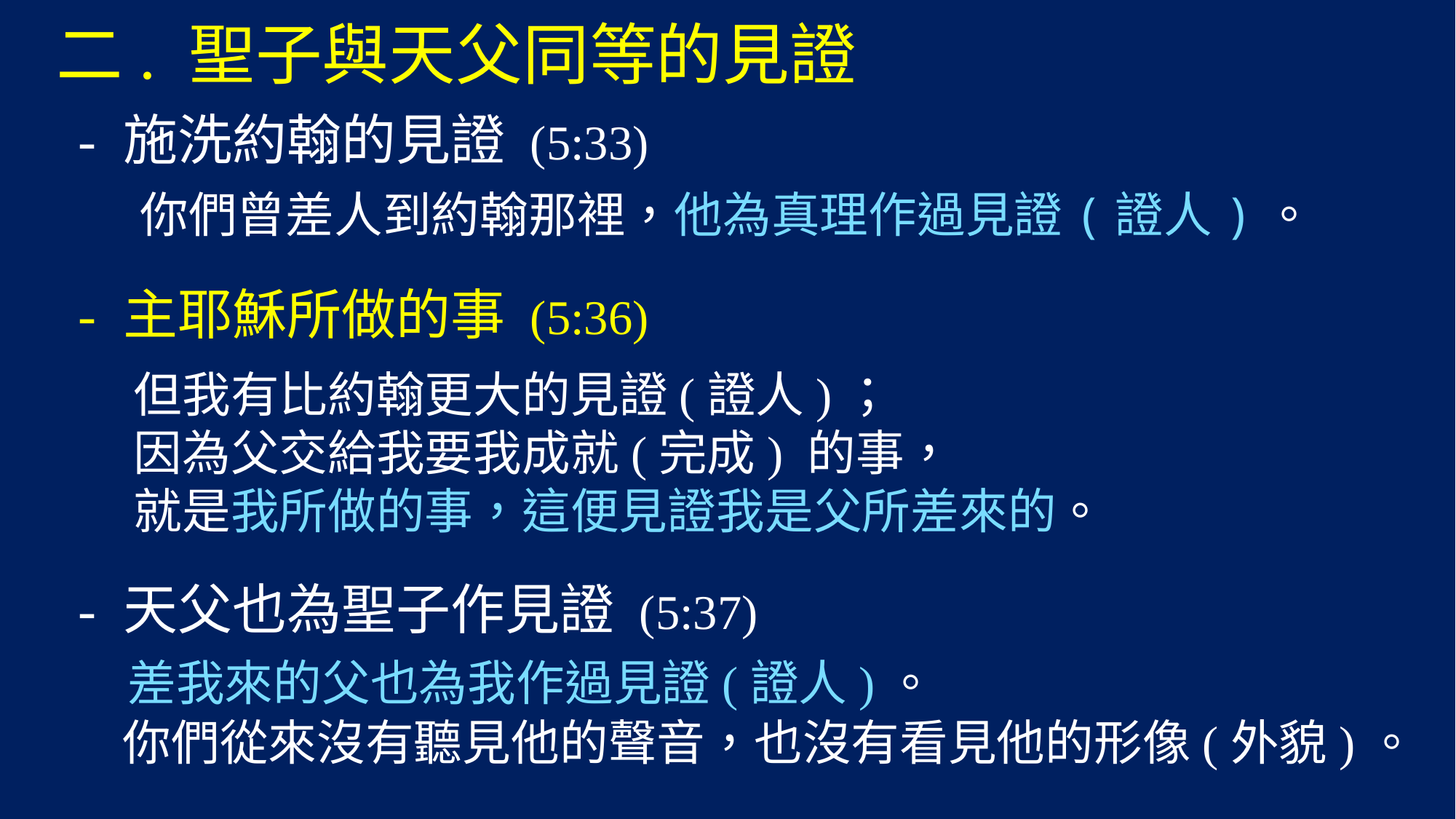

# 二. 聖子與天父同等的見證
- 施洗約翰的見證 (5:33)

    你們曾差人到約翰那裡，他為真理作過見證(證人)。

- 主耶穌所做的事 (5:36)

    但我有比約翰更大的見證(證人)；
    因為父交給我要我成就(完成) 的事，
    就是我所做的事，這便見證我是父所差來的。

- 天父也為聖子作見證 (5:37)

   差我來的父也為我作過見證(證人)。
   你們從來沒有聽見他的聲音，也沒有看見他的形像(外貌)。